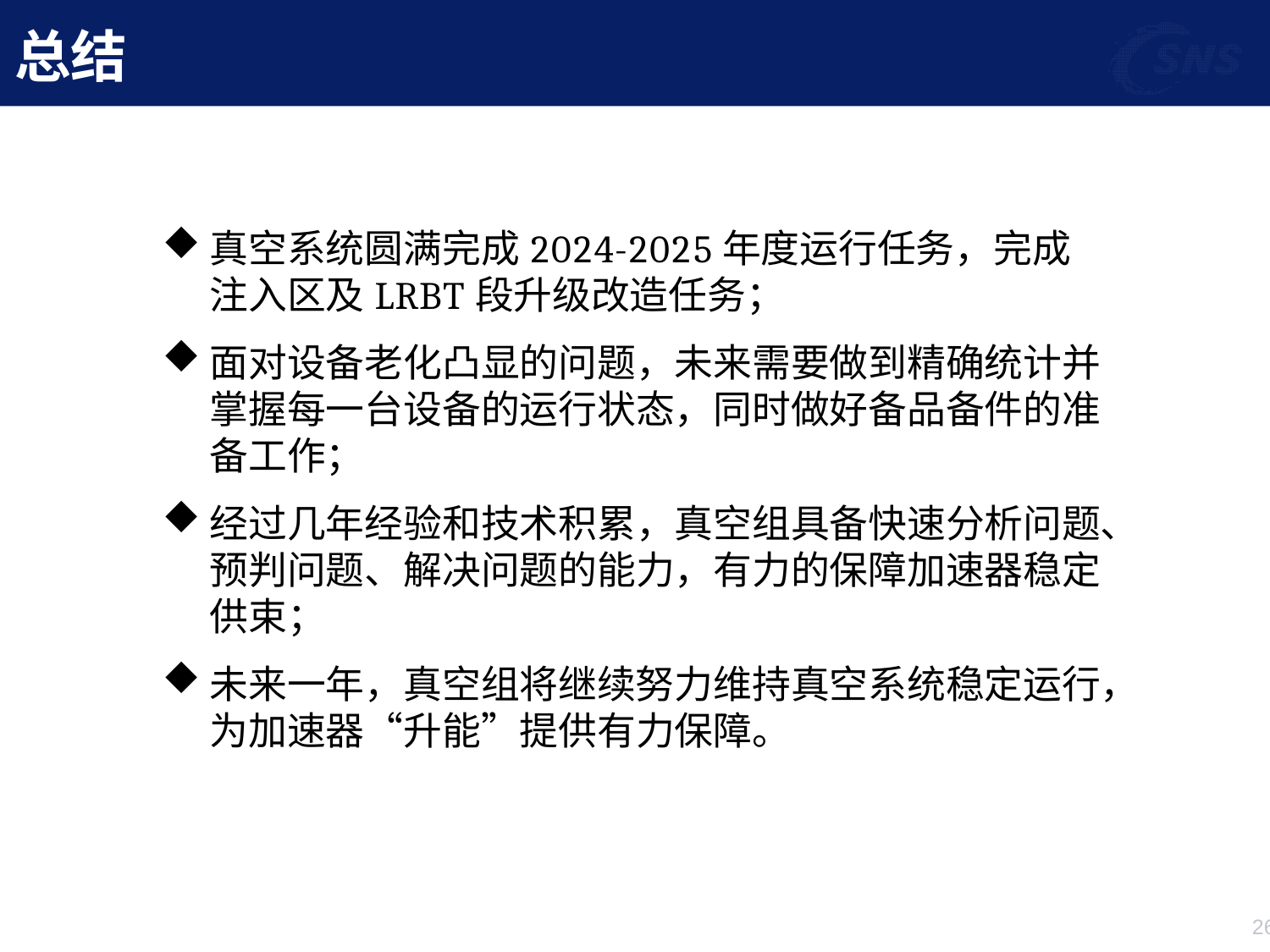

# 总结
真空系统圆满完成2024-2025年度运行任务，完成注入区及LRBT段升级改造任务；
面对设备老化凸显的问题，未来需要做到精确统计并掌握每一台设备的运行状态，同时做好备品备件的准备工作；
经过几年经验和技术积累，真空组具备快速分析问题、预判问题、解决问题的能力，有力的保障加速器稳定供束；
未来一年，真空组将继续努力维持真空系统稳定运行，为加速器“升能”提供有力保障。